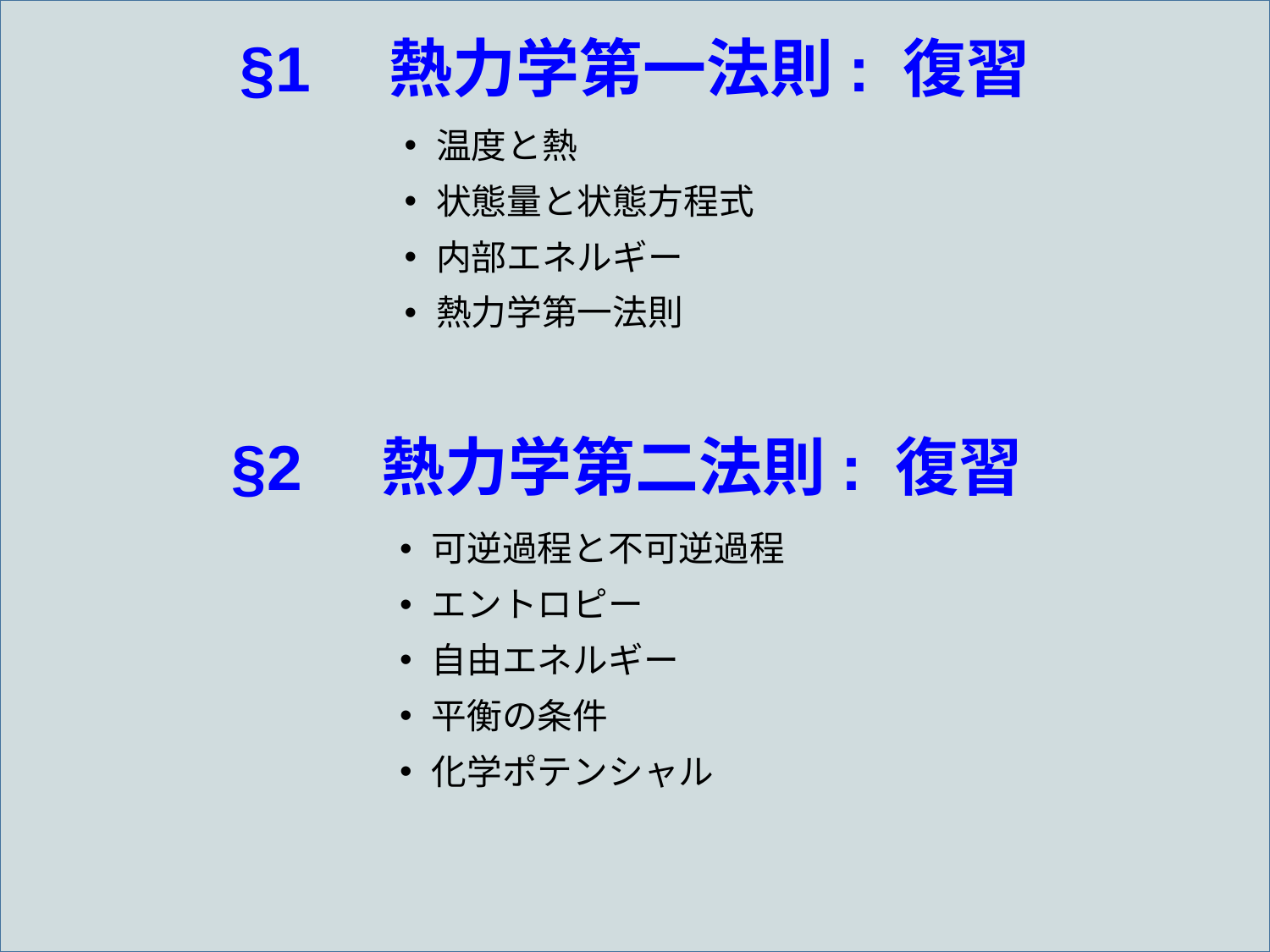

# §1　熱力学第一法則: 復習
温度と熱
状態量と状態方程式
内部エネルギー
熱力学第一法則
§2　熱力学第二法則: 復習

可逆過程と不可逆過程
エントロピー
自由エネルギー
平衡の条件
化学ポテンシャル